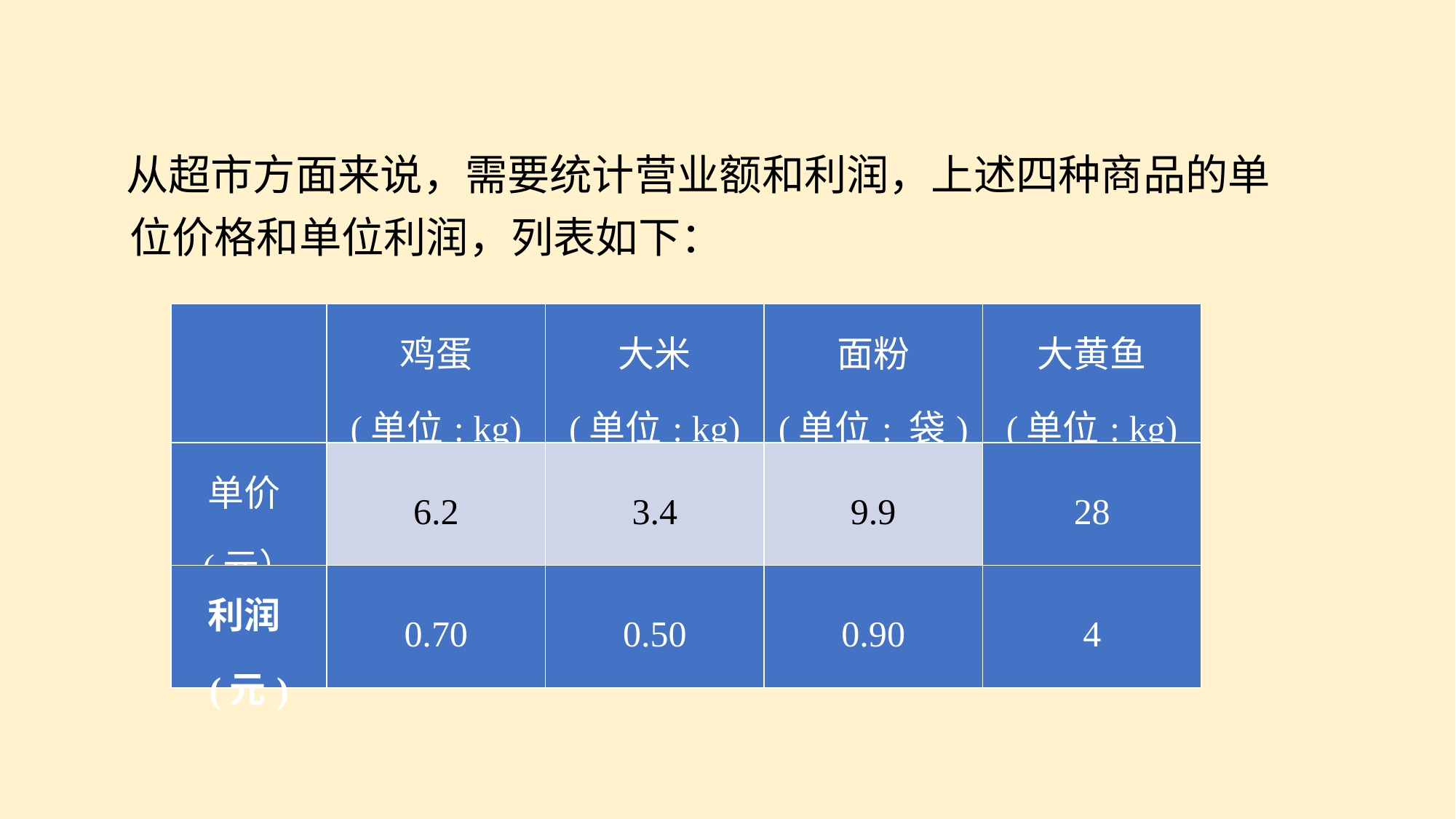

从超市方面来说，需要统计营业额和利润，上述四种商品的单
位价格和单位利润，列表如下：
|  | 鸡蛋 (单位: kg) | 大米 (单位: kg) | 面粉 (单位: 袋) | 大黄鱼 (单位: kg) |
| --- | --- | --- | --- | --- |
| 单价(元） | 6.2 | 3.4 | 9.9 | 28 |
| 利润(元) | 0.70 | 0.50 | 0.90 | 4 |